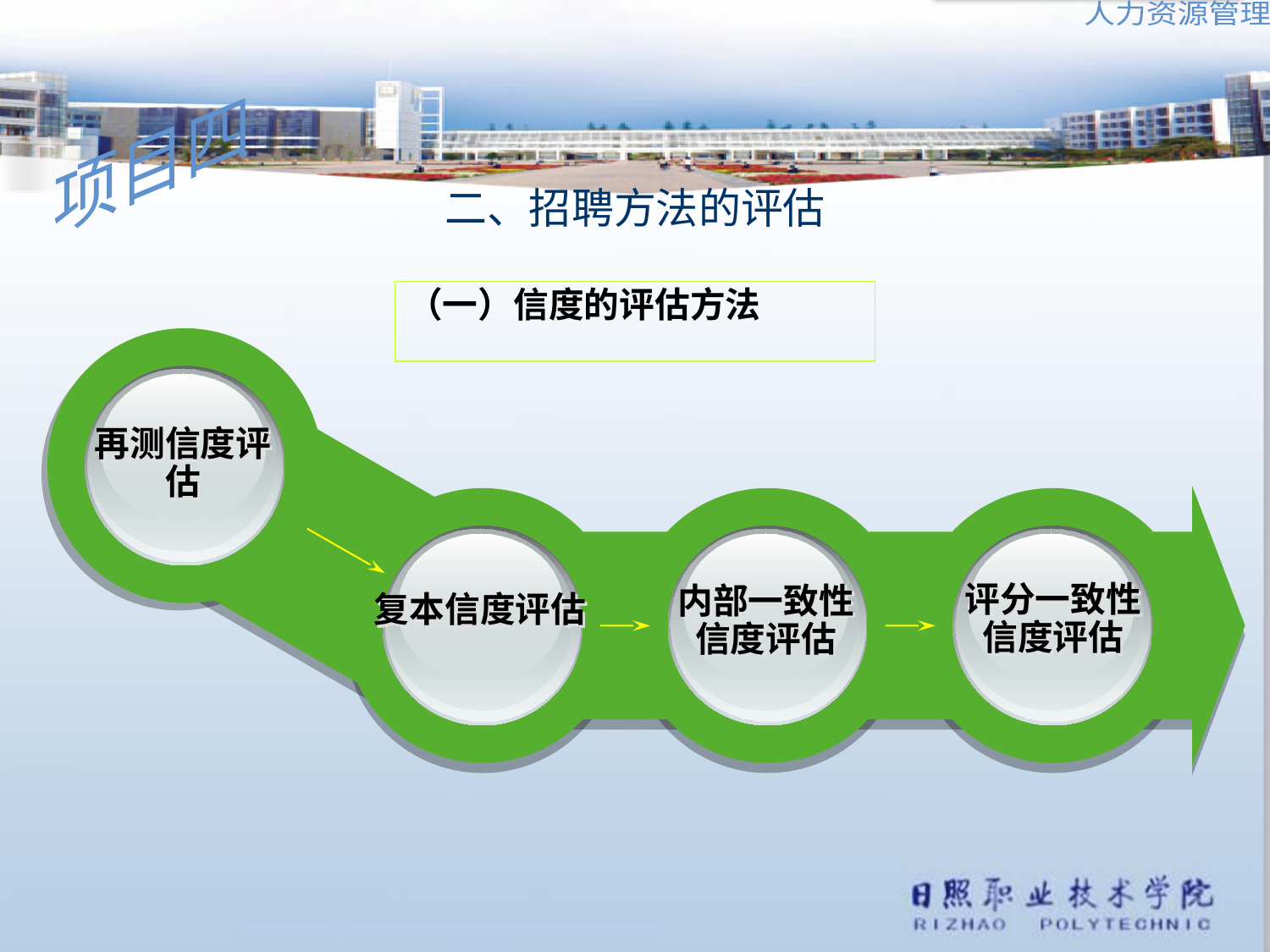

二、招聘方法的评估
（一）信度的评估方法

再测信度评估

评分一致性
信度评估
内部一致性
信度评估
复本信度评估